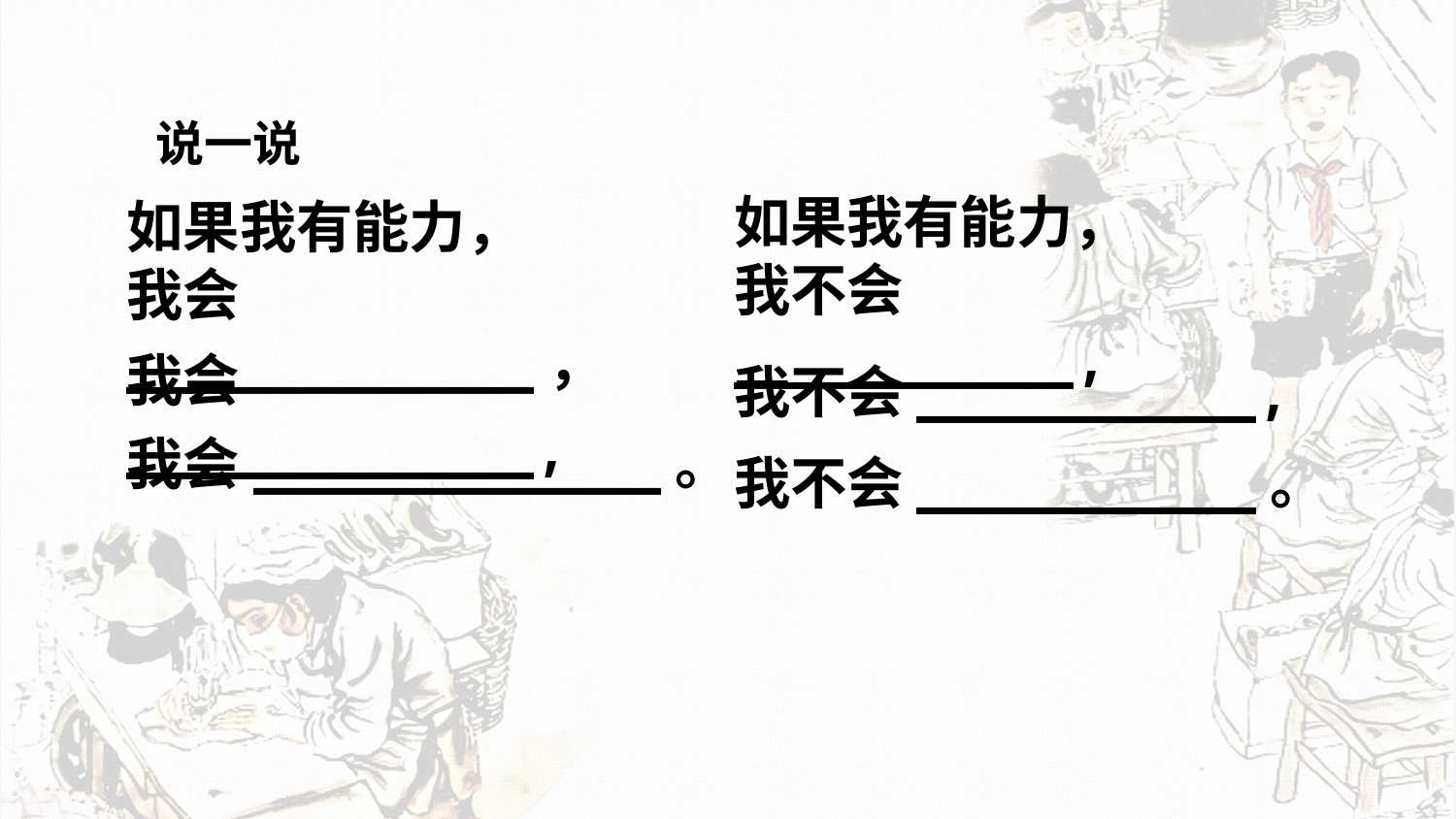

说一说
如果我有能力，
我不会__________,
如果我有能力，
我会____________，
我会____________,
我不会__________,
我会____________。
我不会__________。